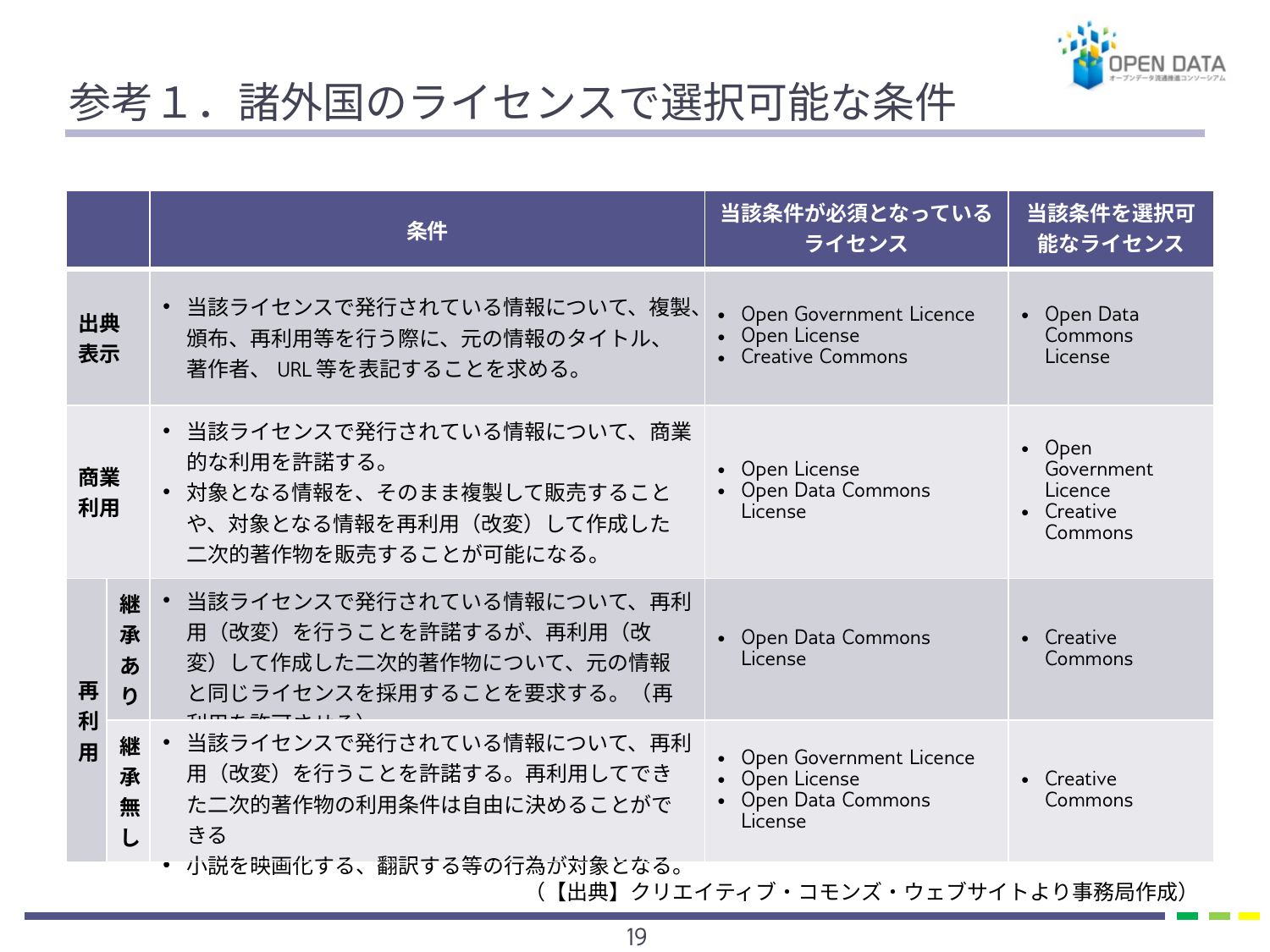

# 参考１．諸外国のライセンスで選択可能な条件
|  |  | 条件 | 当該条件が必須となっている ライセンス | 当該条件を選択可能なライセンス |
| --- | --- | --- | --- | --- |
| 出典表示 |  | 当該ライセンスで発行されている情報について、複製、頒布、再利用等を行う際に、元の情報のタイトル、著作者、URL等を表記することを求める。 | Open Government Licence Open License Creative Commons | Open Data Commons License |
| 商業利用 |  | 当該ライセンスで発行されている情報について、商業的な利用を許諾する。 対象となる情報を、そのまま複製して販売することや、対象となる情報を再利用（改変）して作成した二次的著作物を販売することが可能になる。 | Open License Open Data Commons License | Open Government Licence Creative Commons |
| 再利用 | 継承あり | 当該ライセンスで発行されている情報について、再利用（改変）を行うことを許諾するが、再利用（改変）して作成した二次的著作物について、元の情報と同じライセンスを採用することを要求する。（再利用を許可させる） | Open Data Commons License | Creative Commons |
|  | 継承無し | 当該ライセンスで発行されている情報について、再利用（改変）を行うことを許諾する。再利用してできた二次的著作物の利用条件は自由に決めることができる 小説を映画化する、翻訳する等の行為が対象となる。 | Open Government Licence Open License Open Data Commons License | Creative Commons |
（【出典】クリエイティブ・コモンズ・ウェブサイトより事務局作成）
19